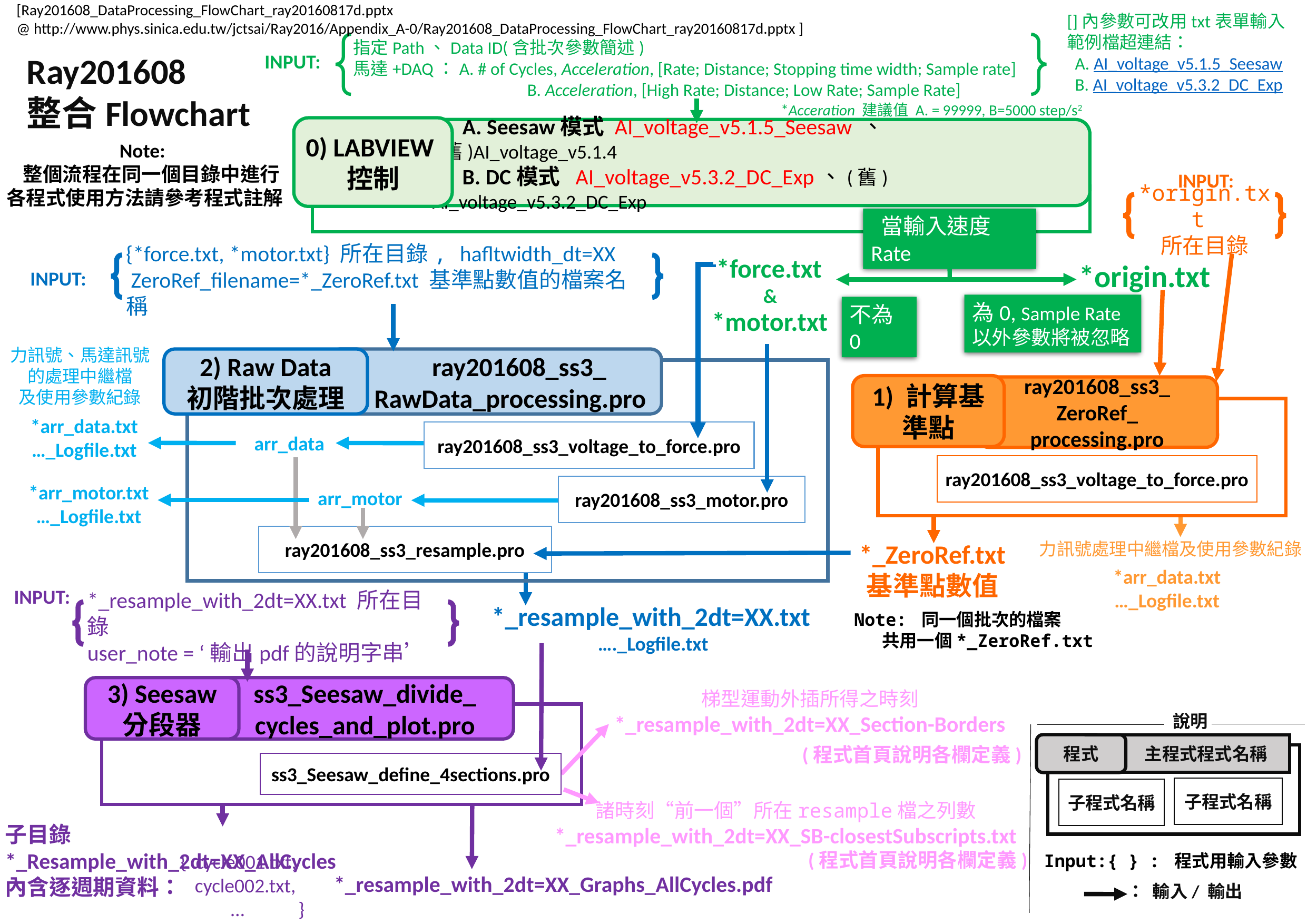

[Ray201608_DataProcessing_FlowChart_ray20160817d.pptx
@ http://www.phys.sinica.edu.tw/jctsai/Ray2016/Appendix_A-0/Ray201608_DataProcessing_FlowChart_ray20160817d.pptx ]
[]內參數可改用txt表單輸入
範例檔超連結：
  A. AI_voltage_v5.1.5_Seesaw
  B. AI_voltage_v5.3.2_DC_Exp
指定Path、Data ID(含批次參數簡述)
馬達+DAQ：A. # of Cycles, Acceleration, [Rate; Distance; Stopping time width; Sample rate]
 		    B. Acceleration, [High Rate; Distance; Low Rate; Sample Rate]
INPUT:
Ray201608
整合Flowchart
*Acceration 建議值 A. = 99999, B=5000 step/s2
0) LABVIEW控制
      A. Seesaw模式 AI_voltage_v5.1.5_Seesaw 、 (舊)AI_voltage_v5.1.4
      B. DC模式  AI_voltage_v5.3.2_DC_Exp、(舊) AI_voltage_v5.3.2_DC_Exp

Note:
  整個流程在同一個目錄中進行
各程式使用方法請參考程式註解
INPUT:
*origin.txt
所在目錄
 當輸入速度Rate
*force.txt
*origin.txt
{*force.txt, *motor.txt} 所在目錄, hafltwidth_dt=XX
 ZeroRef_filename=*_ZeroRef.txt 基準點數值的檔案名稱
INPUT:
&
為0, Sample Rate以外參數將被忽略
不為0
*motor.txt
力訊號、馬達訊號
的處理中繼檔
及使用參數紀錄
2) Raw Data
初階批次處理
        ray201608_ss3_
     RawData_processing.pro

1) 計算基準點
ray201608_ss3_
ZeroRef_
processing.pro

*arr_data.txt
…_Logfile.txt
ray201608_ss3_voltage_to_force.pro
arr_data
ray201608_ss3_voltage_to_force.pro
*arr_motor.txt
…_Logfile.txt
ray201608_ss3_motor.pro
arr_motor
ray201608_ss3_resample.pro
*_ZeroRef.txt
基準點數值
力訊號處理中繼檔及使用參數紀錄
*arr_data.txt
…_Logfile.txt
INPUT:
*_resample_with_2dt=XX.txt
 …._Logfile.txt
*_resample_with_2dt=XX.txt 所在目錄
user_note = ‘輸出pdf的說明字串’
Note: 同一個批次的檔案
      共用一個*_ZeroRef.txt
3) Seesaw
分段器
ss3_Seesaw_divide_
cycles_and_plot.pro
梯型運動外插所得之時刻
*_resample_with_2dt=XX_Section-Borders

說明
主程式程式名稱
程式

子程式名稱
子程式名稱
(程式首頁說明各欄定義)
ss3_Seesaw_define_4sections.pro
諸時刻“前一個”所在resample檔之列數
*_resample_with_2dt=XX_SB-closestSubscripts.txt

子目錄 *_Resample_with_2dt=XX_AllCycles
內含逐週期資料：
(程式首頁說明各欄定義)
{  cycle001.txt,
   cycle002.txt,
             …            }
Input:{ } : 程式用輸入參數
*_resample_with_2dt=XX_Graphs_AllCycles.pdf
：  輸入/ 輸出